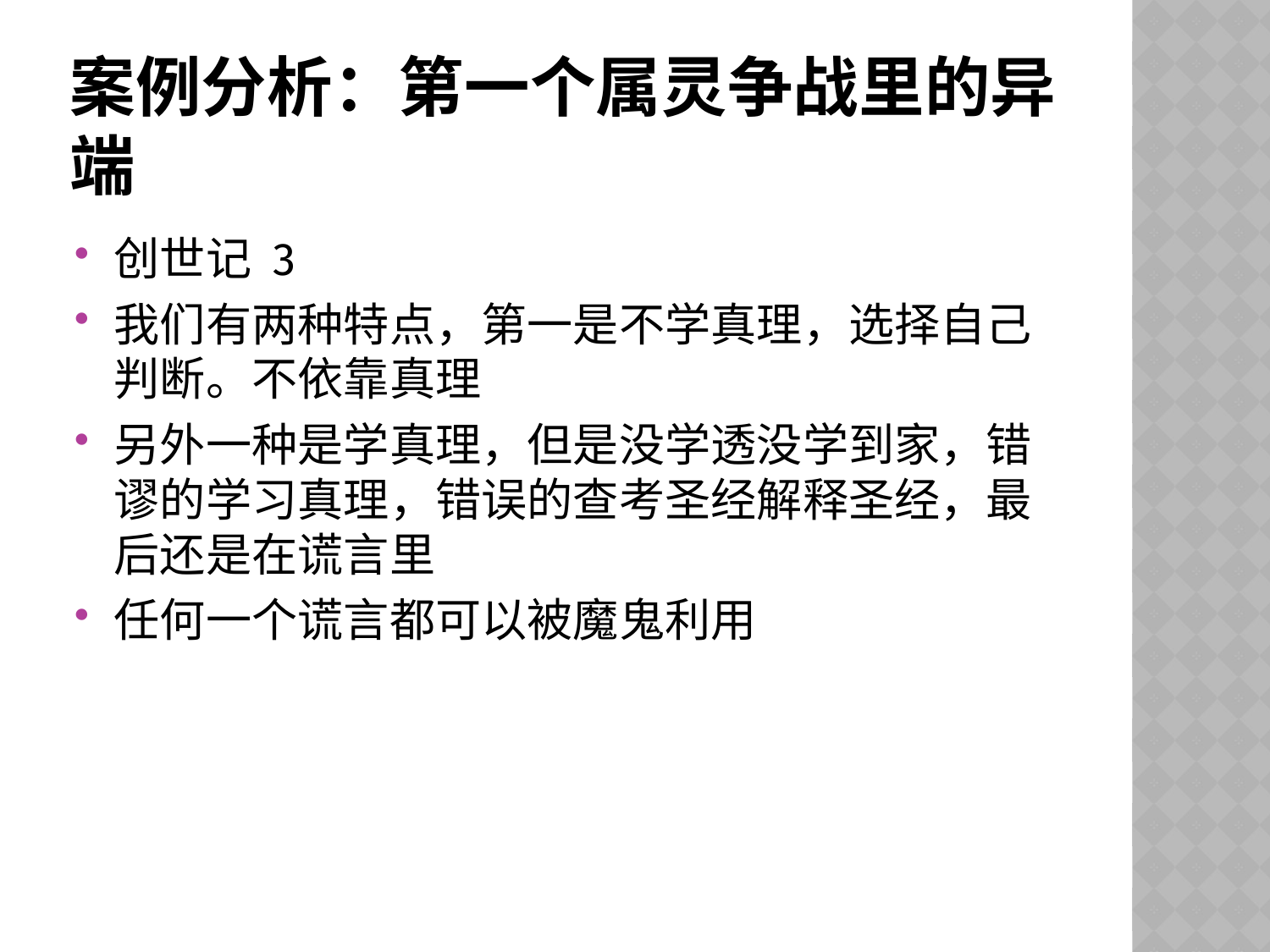

# 案例分析：第一个属灵争战里的异端
创世记 3
我们有两种特点，第一是不学真理，选择自己判断。不依靠真理
另外一种是学真理，但是没学透没学到家，错谬的学习真理，错误的查考圣经解释圣经，最后还是在谎言里
任何一个谎言都可以被魔鬼利用